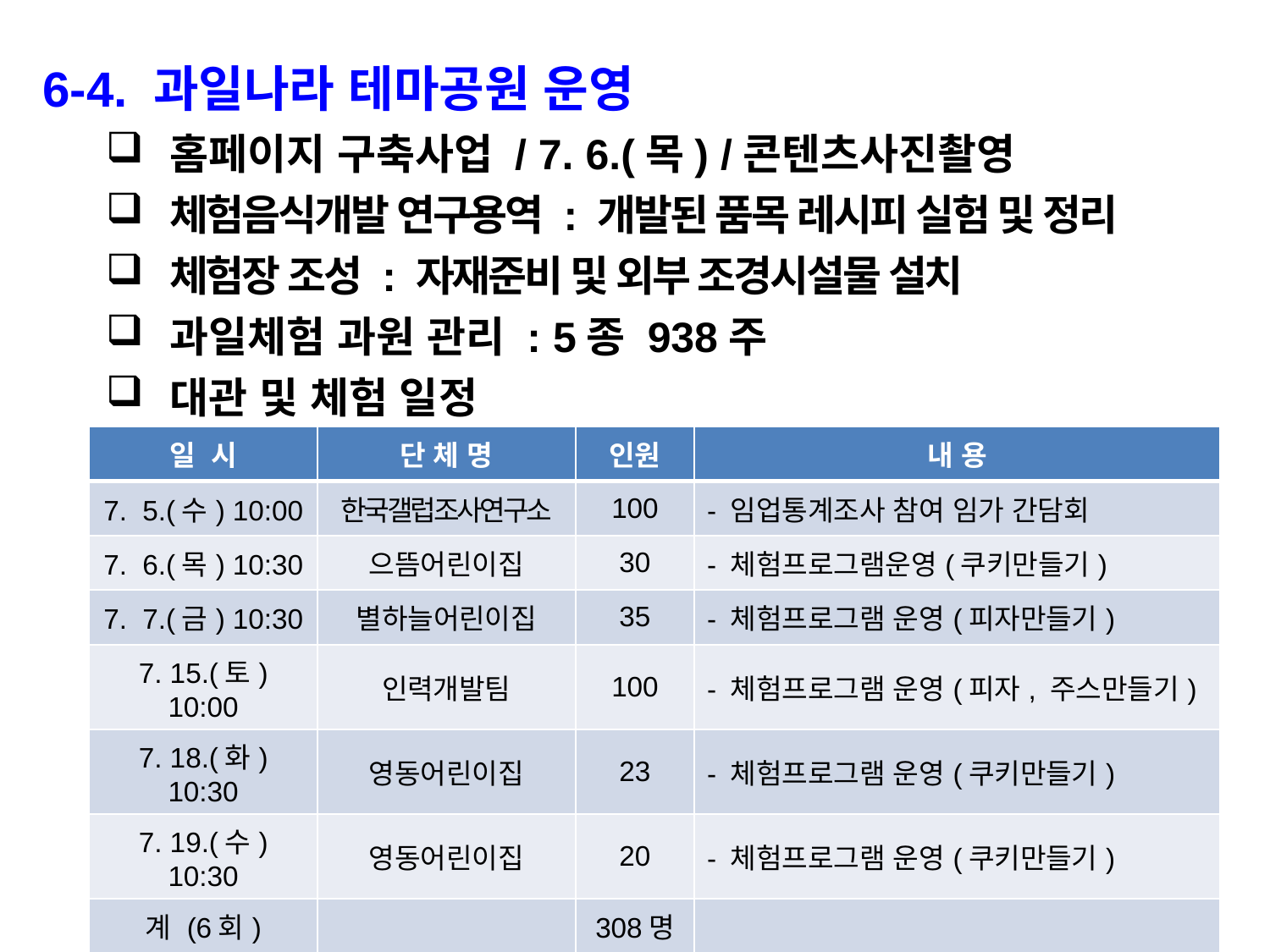

6-4. 과일나라 테마공원 운영
홈페이지 구축사업 / 7. 6.(목) /콘텐츠사진촬영
체험음식개발 연구용역 : 개발된 품목 레시피 실험 및 정리
체험장 조성 : 자재준비 및 외부 조경시설물 설치
과일체험 과원 관리 : 5종 938주
대관 및 체험 일정

| 일 시 | 단 체 명 | 인원 | 내 용 |
| --- | --- | --- | --- |
| 7. 5.(수) 10:00 | 한국갤럽조사연구소 | 100 | - 임업통계조사 참여 임가 간담회 |
| 7. 6.(목) 10:30 | 으뜸어린이집 | 30 | - 체험프로그램운영(쿠키만들기) |
| 7. 7.(금) 10:30 | 별하늘어린이집 | 35 | - 체험프로그램 운영(피자만들기) |
| 7. 15.(토) 10:00 | 인력개발팀 | 100 | - 체험프로그램 운영(피자, 주스만들기) |
| 7. 18.(화) 10:30 | 영동어린이집 | 23 | - 체험프로그램 운영(쿠키만들기) |
| 7. 19.(수) 10:30 | 영동어린이집 | 20 | - 체험프로그램 운영(쿠키만들기) |
| 계 (6회) |  | 308명 |  |